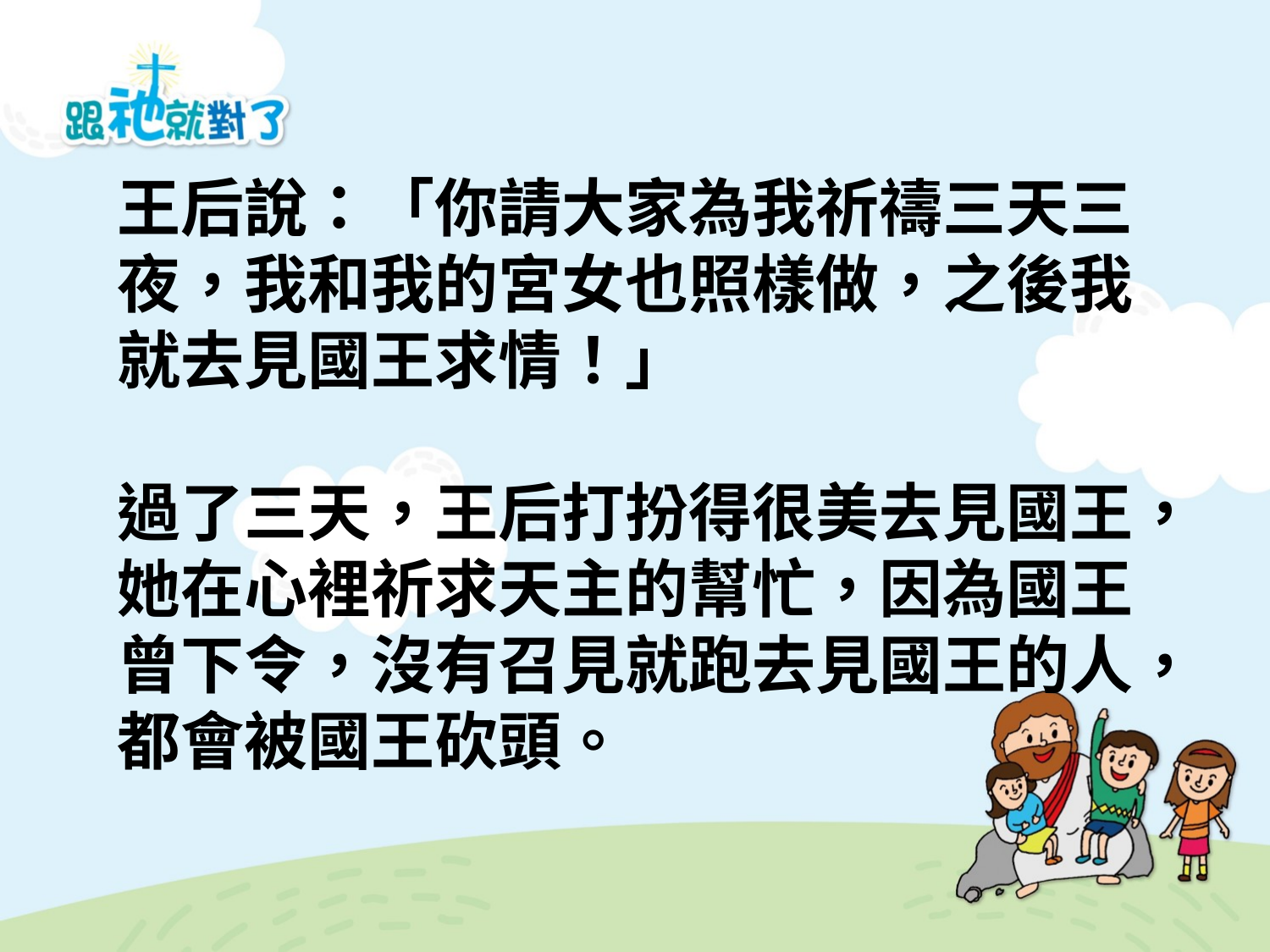

王后說：「你請大家為我祈禱三天三夜，我和我的宮女也照樣做，之後我就去見國王求情！」

過了三天，王后打扮得很美去見國王，她在心裡祈求天主的幫忙，因為國王曾下令，沒有召見就跑去見國王的人，都會被國王砍頭。